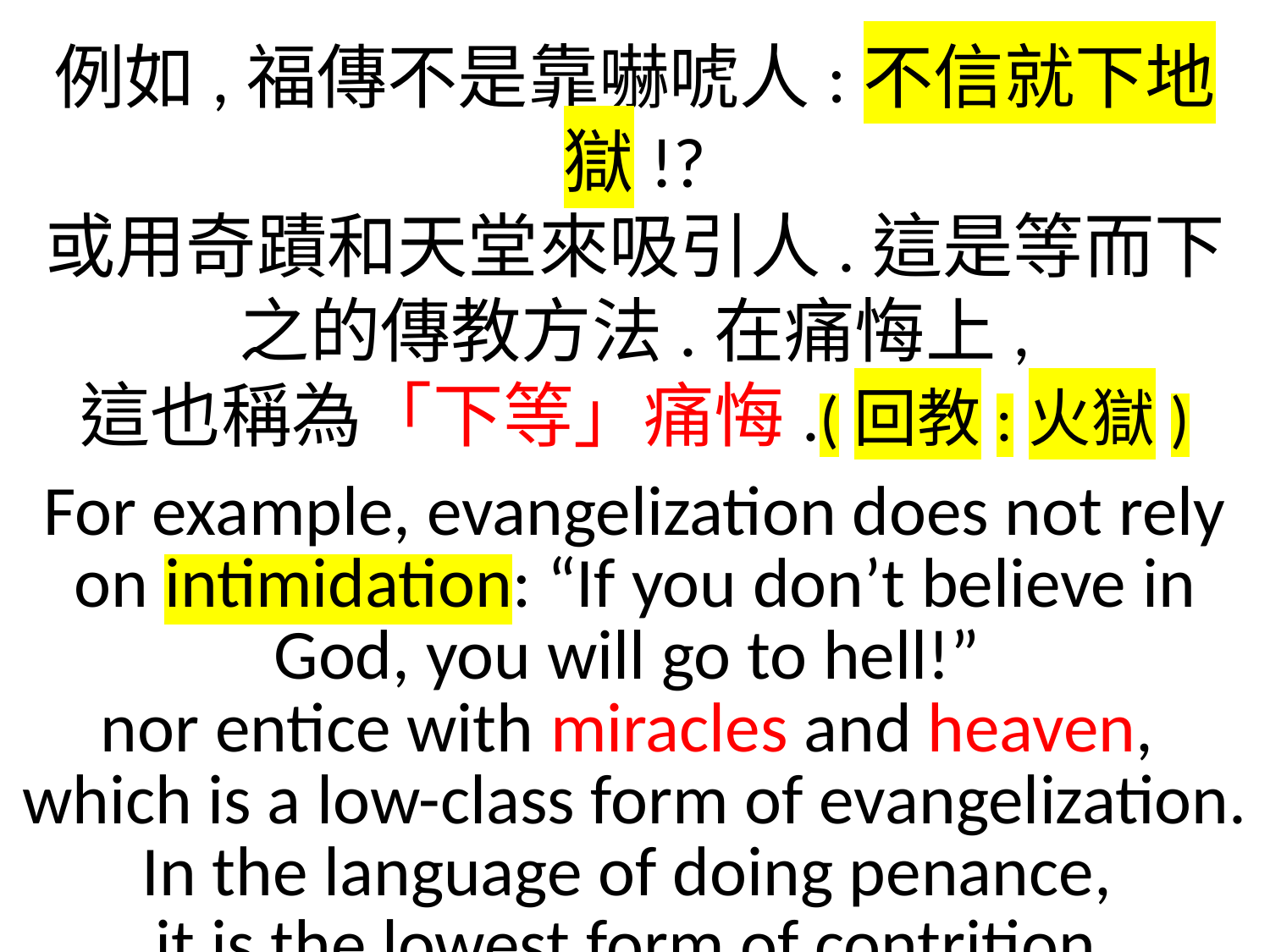

例如,福傳不是靠嚇唬人:不信就下地獄!?
或用奇蹟和天堂來吸引人.這是等而下之的傳教方法.在痛悔上,
這也稱為「下等」痛悔.(回教:火獄)
For example, evangelization does not rely on intimidation: “If you don’t believe in God, you will go to hell!”
nor entice with miracles and heaven,
which is a low-class form of evangelization. In the language of doing penance,
it is the lowest form of contrition.